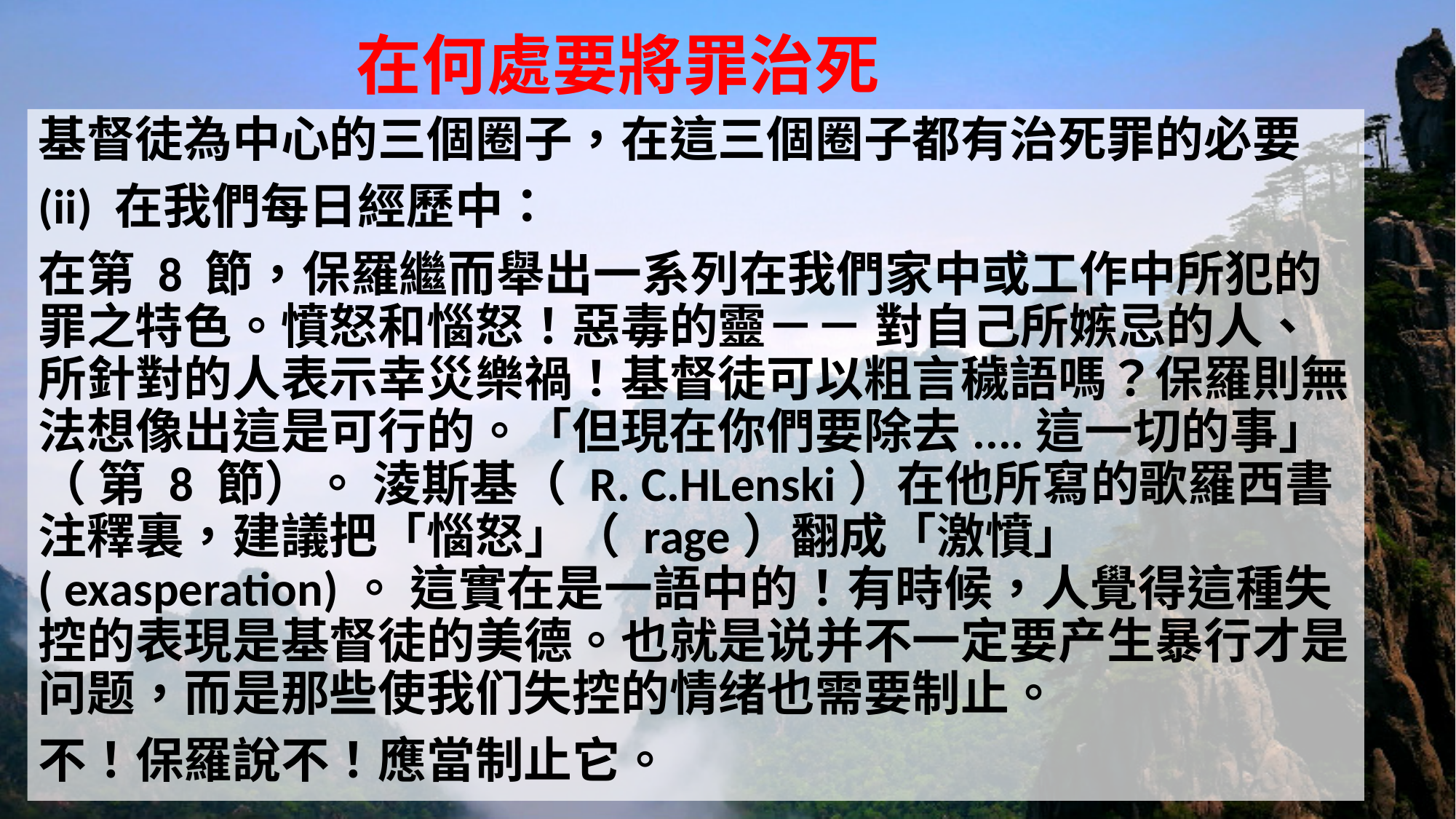

# 在何處要將罪治死
基督徒為中心的三個圈子，在這三個圈子都有治死罪的必要
(ii) 在我們每日經歷中：
在第 8 節，保羅繼而舉出一系列在我們家中或工作中所犯的罪之特色。憤怒和惱怒！惡毒的靈－－ 對自己所嫉忌的人、所針對的人表示幸災樂禍！基督徒可以粗言穢語嗎？保羅則無法想像出這是可行的。「但現在你們要除去....這一切的事」（ 第 8 節）。 淩斯基（ R. C.HLenski）在他所寫的歌羅西書注釋裏，建議把「惱怒」（ rage）翻成「激憤」( exasperation)。 這實在是一語中的！有時候，人覺得這種失控的表現是基督徒的美德。也就是说并不一定要产生暴行才是问题，而是那些使我们失控的情绪也需要制止。
不！保羅說不！應當制止它。